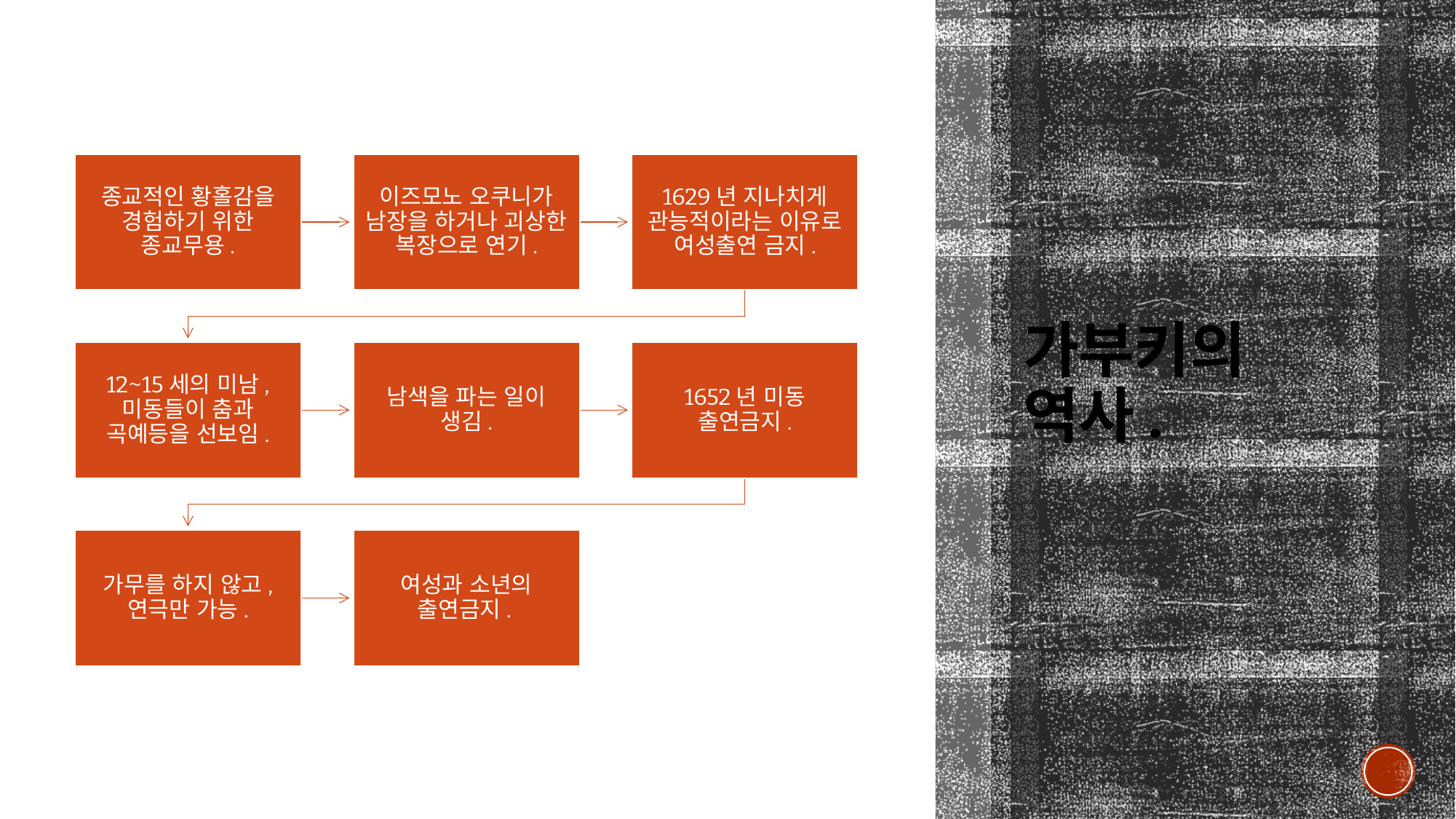

종교적인 황홀감을 경험하기 위한 종교무용.

이즈모노 오쿠니가 남장을 하거나 괴상한 복장으로 연기.

1629년 지나치게 관능적이라는 이유로 여성출연 금지.

12~15세의 미남, 미동들이 춤과 곡예등을 선보임.

남색을 파는 일이 생김.

1652년 미동 출연금지.

가무를 하지 않고, 연극만 가능.
여성과 소년의 출연금지.
# 가부키의 역사.